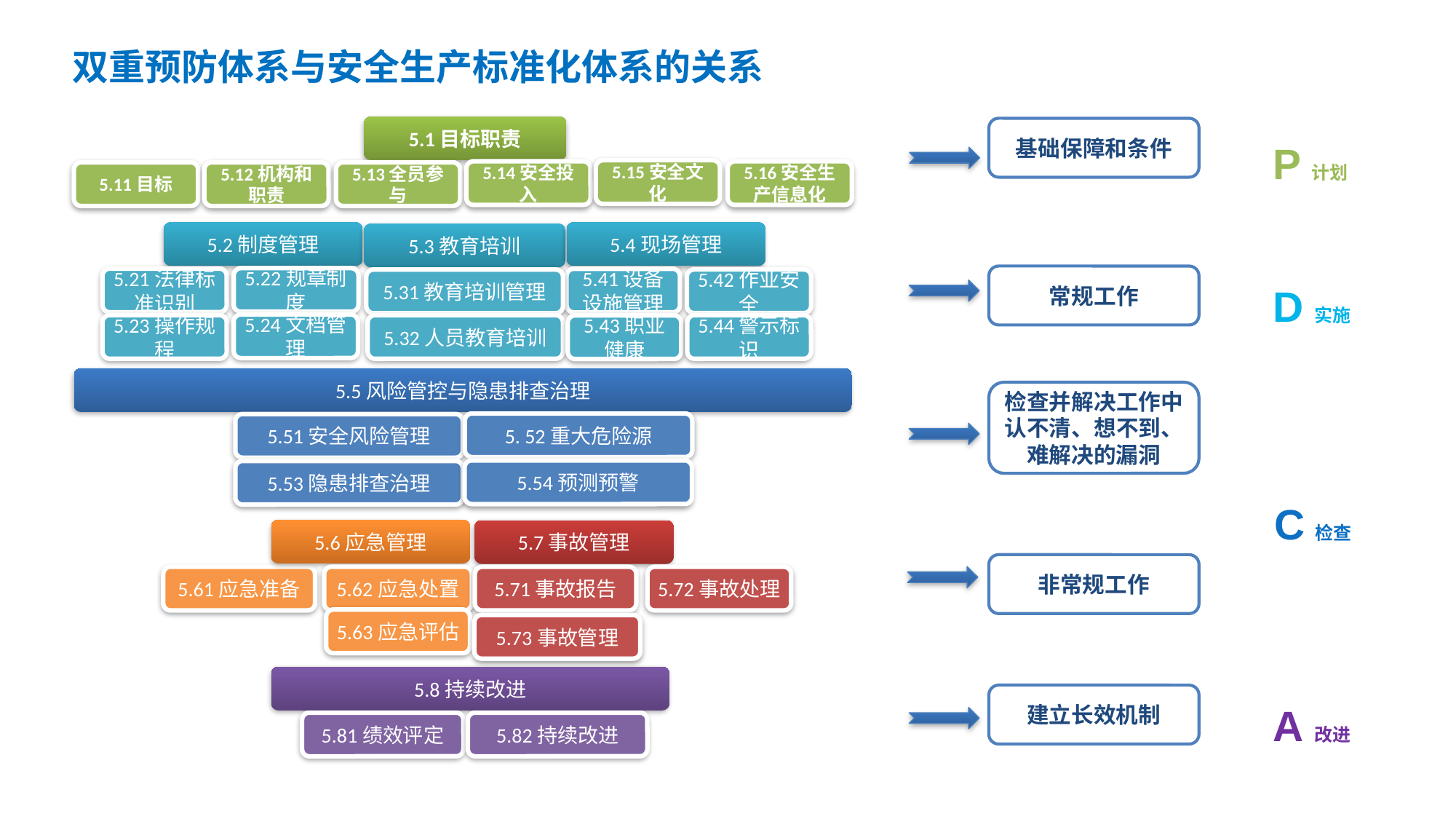

双重预防体系与安全生产标准化体系的关系
5.1目标职责
基础保障和条件
P计划

5.15安全文化
5.16安全生产信息化
5.14安全投入
5.13全员参与
5.11目标
5.12机构和职责
5.4现场管理
5.2制度管理
5.3教育培训
常规工作
5.22规章制度
5.21法律标准识别
5.41设备设施管理
5.42作业安全
5.31教育培训管理
D实施

5.24文档管理
5.23操作规程
5.32人员教育培训
5.44警示标识
5.43职业健康
5.5风险管控与隐患排查治理
检查并解决工作中认不清、想不到、难解决的漏洞
5. 52重大危险源
5.51安全风险管理

5.54预测预警
5.53隐患排查治理
C检查
5.6应急管理
5.7事故管理
非常规工作

5.61应急准备
5.62应急处置
5.71事故报告
5.72事故处理
5.63应急评估
5.73事故管理
5.8持续改进
建立长效机制
A改进

5.81绩效评定
5.82持续改进